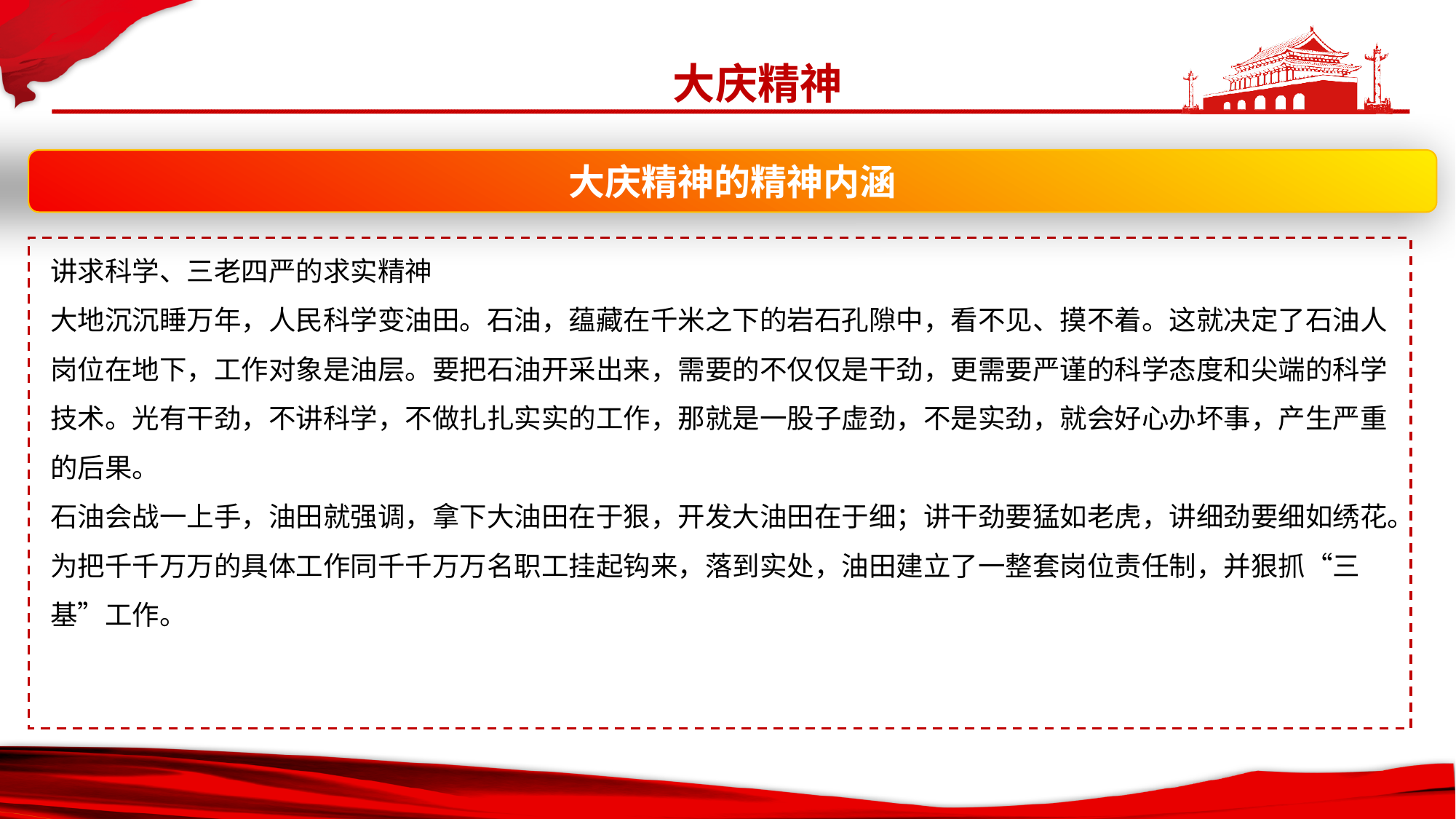

大庆精神
大庆精神的精神内涵
讲求科学、三老四严的求实精神
大地沉沉睡万年，人民科学变油田。石油，蕴藏在千米之下的岩石孔隙中，看不见、摸不着。这就决定了石油人岗位在地下，工作对象是油层。要把石油开采出来，需要的不仅仅是干劲，更需要严谨的科学态度和尖端的科学技术。光有干劲，不讲科学，不做扎扎实实的工作，那就是一股子虚劲，不是实劲，就会好心办坏事，产生严重的后果。
石油会战一上手，油田就强调，拿下大油田在于狠，开发大油田在于细；讲干劲要猛如老虎，讲细劲要细如绣花。为把千千万万的具体工作同千千万万名职工挂起钩来，落到实处，油田建立了一整套岗位责任制，并狠抓“三基”工作。